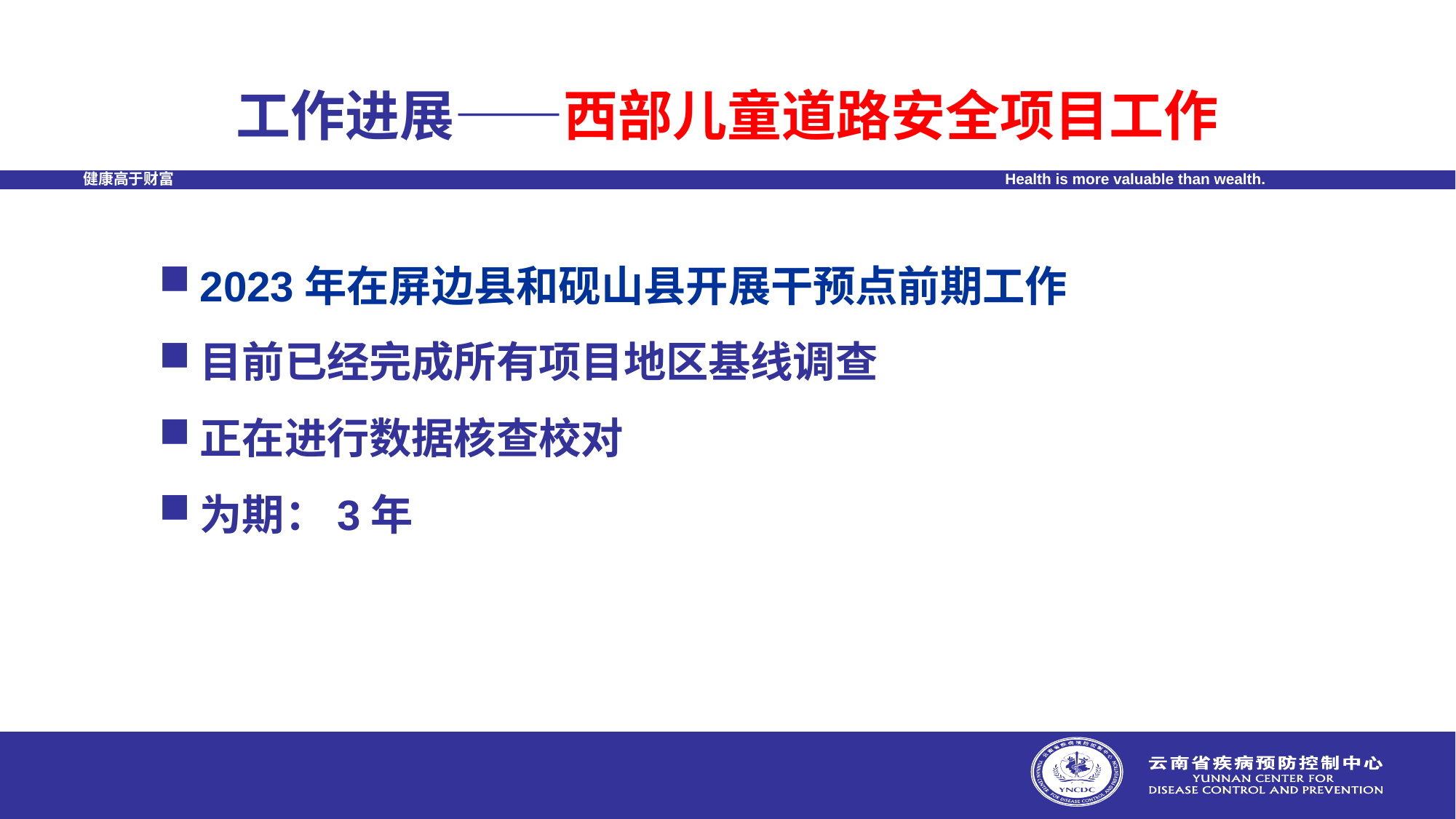

工作进展——西部儿童道路安全项目工作
2023年在屏边县和砚山县开展干预点前期工作
目前已经完成所有项目地区基线调查
正在进行数据核查校对
为期：3年